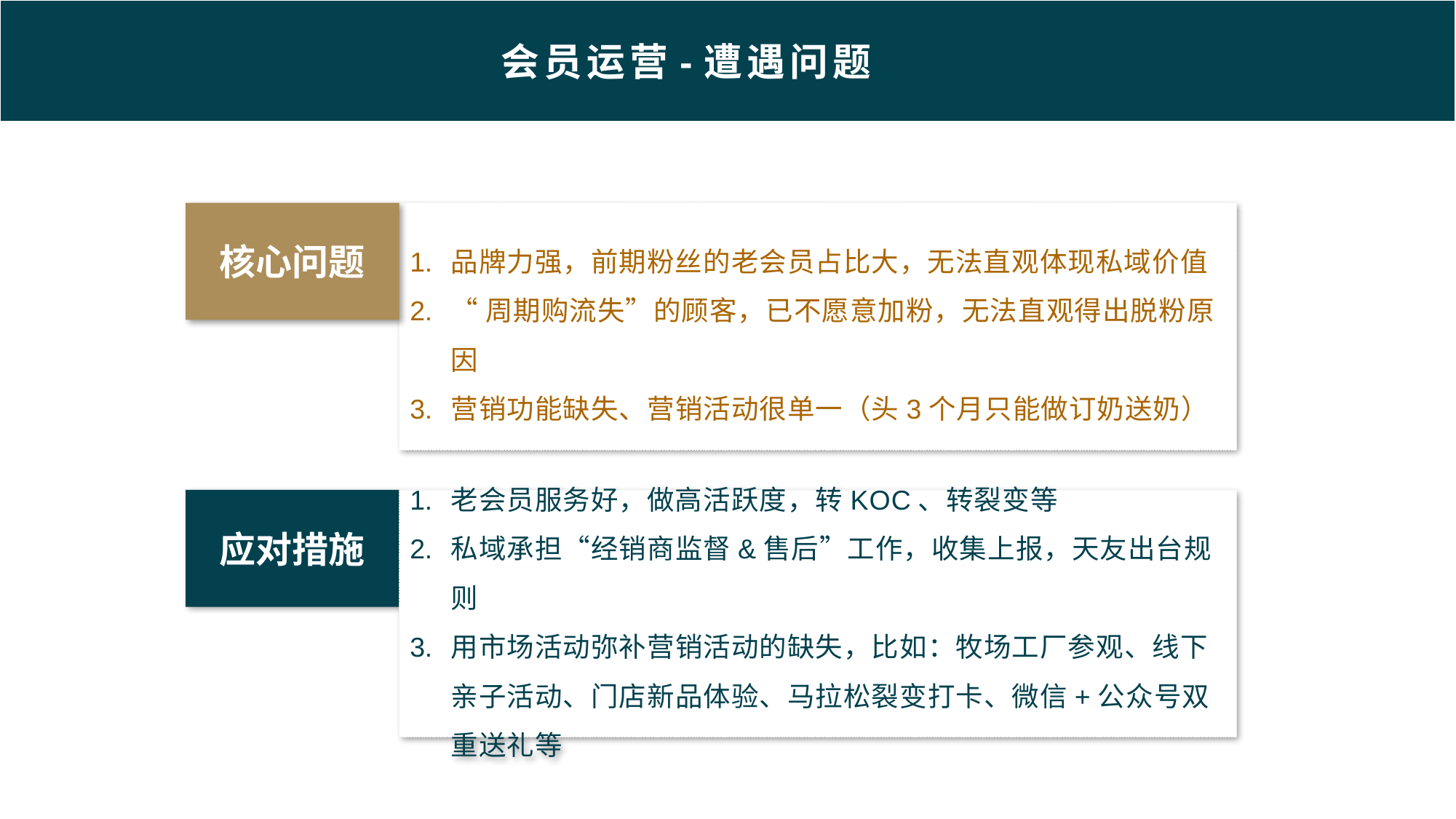

会员运营-遭遇问题
核心问题
品牌力强，前期粉丝的老会员占比大，无法直观体现私域价值
“周期购流失”的顾客，已不愿意加粉，无法直观得出脱粉原因
营销功能缺失、营销活动很单一（头3个月只能做订奶送奶）
应对措施
老会员服务好，做高活跃度，转KOC、转裂变等
私域承担“经销商监督&售后”工作，收集上报，天友出台规则
用市场活动弥补营销活动的缺失，比如：牧场工厂参观、线下亲子活动、门店新品体验、马拉松裂变打卡、微信+公众号双重送礼等